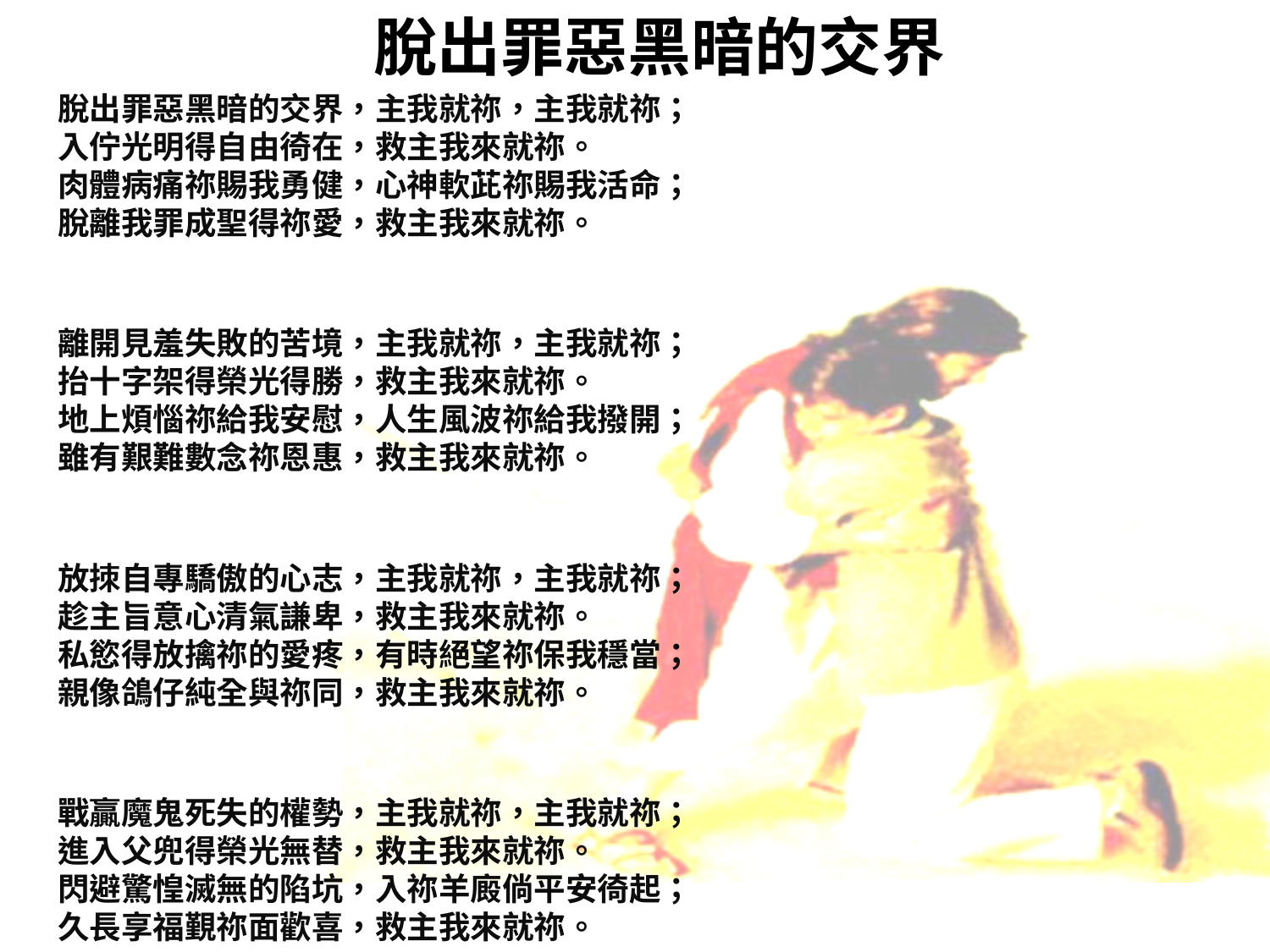

# 脫出罪惡黑暗的交界
脫出罪惡黑暗的交界，主我就祢，主我就祢；
入佇光明得自由徛在，救主我來就祢。
肉體病痛祢賜我勇健，心神軟茈祢賜我活命；
脫離我罪成聖得祢愛，救主我來就祢。
離開見羞失敗的苦境，主我就祢，主我就祢；
抬十字架得榮光得勝，救主我來就祢。
地上煩惱祢給我安慰，人生風波祢給我撥開；
雖有艱難數念祢恩惠，救主我來就祢。
放拺自專驕傲的心志，主我就祢，主我就祢；
趁主旨意心清氣謙卑，救主我來就祢。
私慾得放擒祢的愛疼，有時絕望祢保我穩當；
親像鴿仔純全與祢同，救主我來就祢。
戰贏魔鬼死失的權勢，主我就祢，主我就祢；
進入父兜得榮光無替，救主我來就祢。
閃避驚惶滅無的陷坑，入祢羊廄倘平安徛起；
久長享福覲祢面歡喜，救主我來就祢。